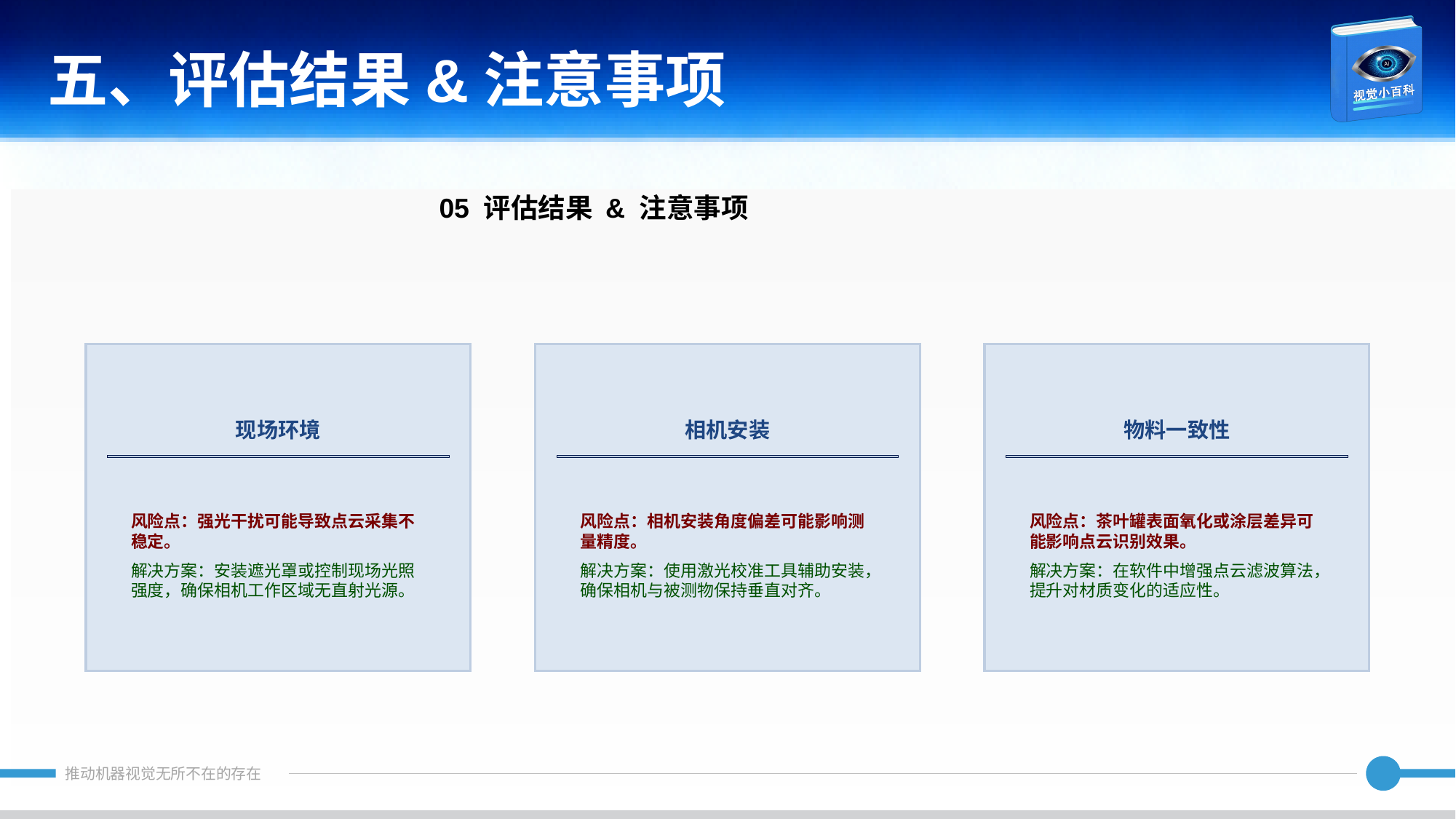

五、评估结果&注意事项

05 评估结果 & 注意事项

现场环境

相机安装

物料一致性

风险点：强光干扰可能导致点云采集不稳定。
解决方案：安装遮光罩或控制现场光照强度，确保相机工作区域无直射光源。

风险点：相机安装角度偏差可能影响测量精度。
解决方案：使用激光校准工具辅助安装，确保相机与被测物保持垂直对齐。

风险点：茶叶罐表面氧化或涂层差异可能影响点云识别效果。
解决方案：在软件中增强点云滤波算法，提升对材质变化的适应性。
9